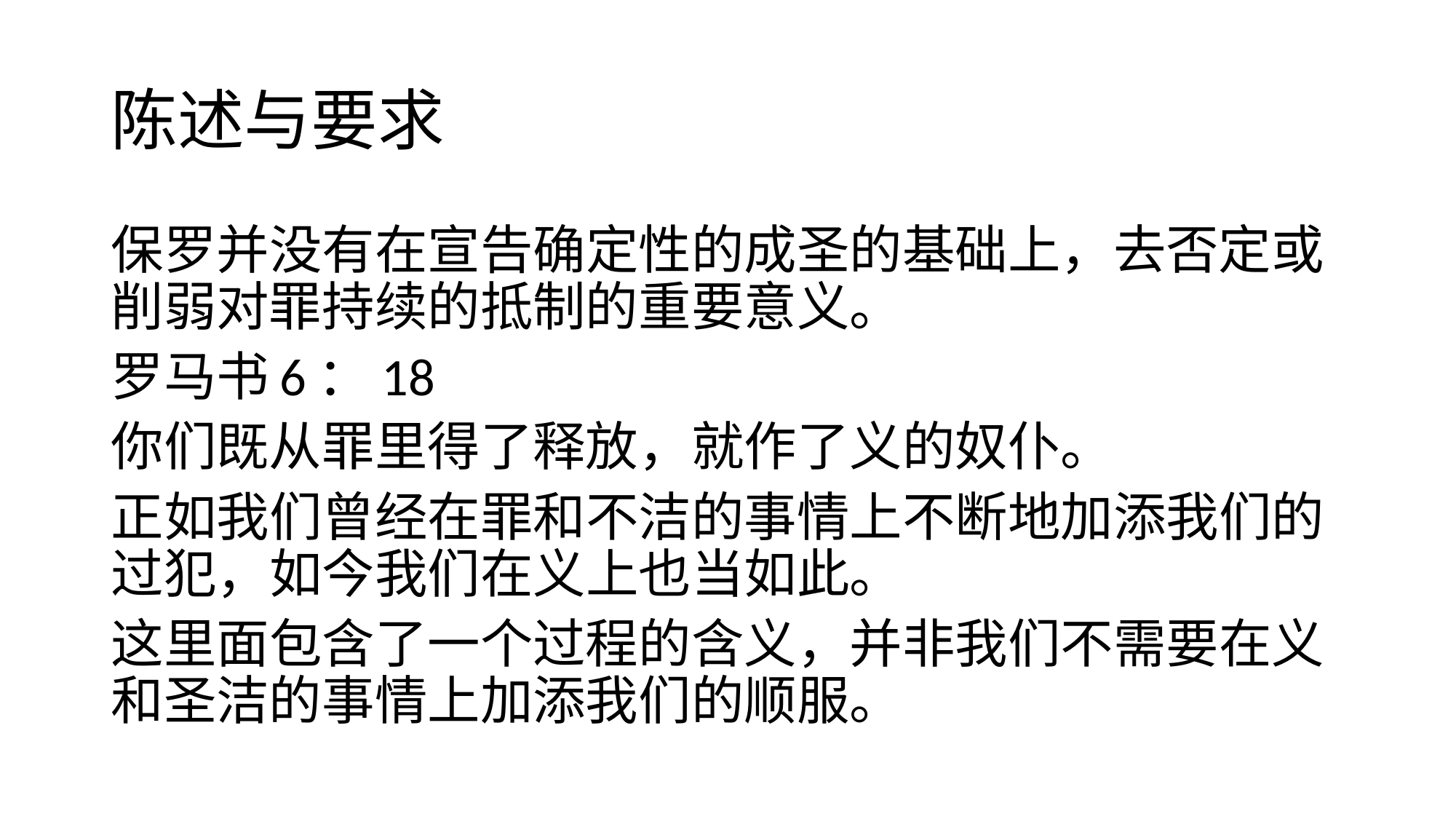

# 陈述与要求
保罗并没有在宣告确定性的成圣的基础上，去否定或削弱对罪持续的抵制的重要意义。
罗马书6：18
你们既从罪里得了释放，就作了义的奴仆。
正如我们曾经在罪和不洁的事情上不断地加添我们的过犯，如今我们在义上也当如此。
这里面包含了一个过程的含义，并非我们不需要在义和圣洁的事情上加添我们的顺服。